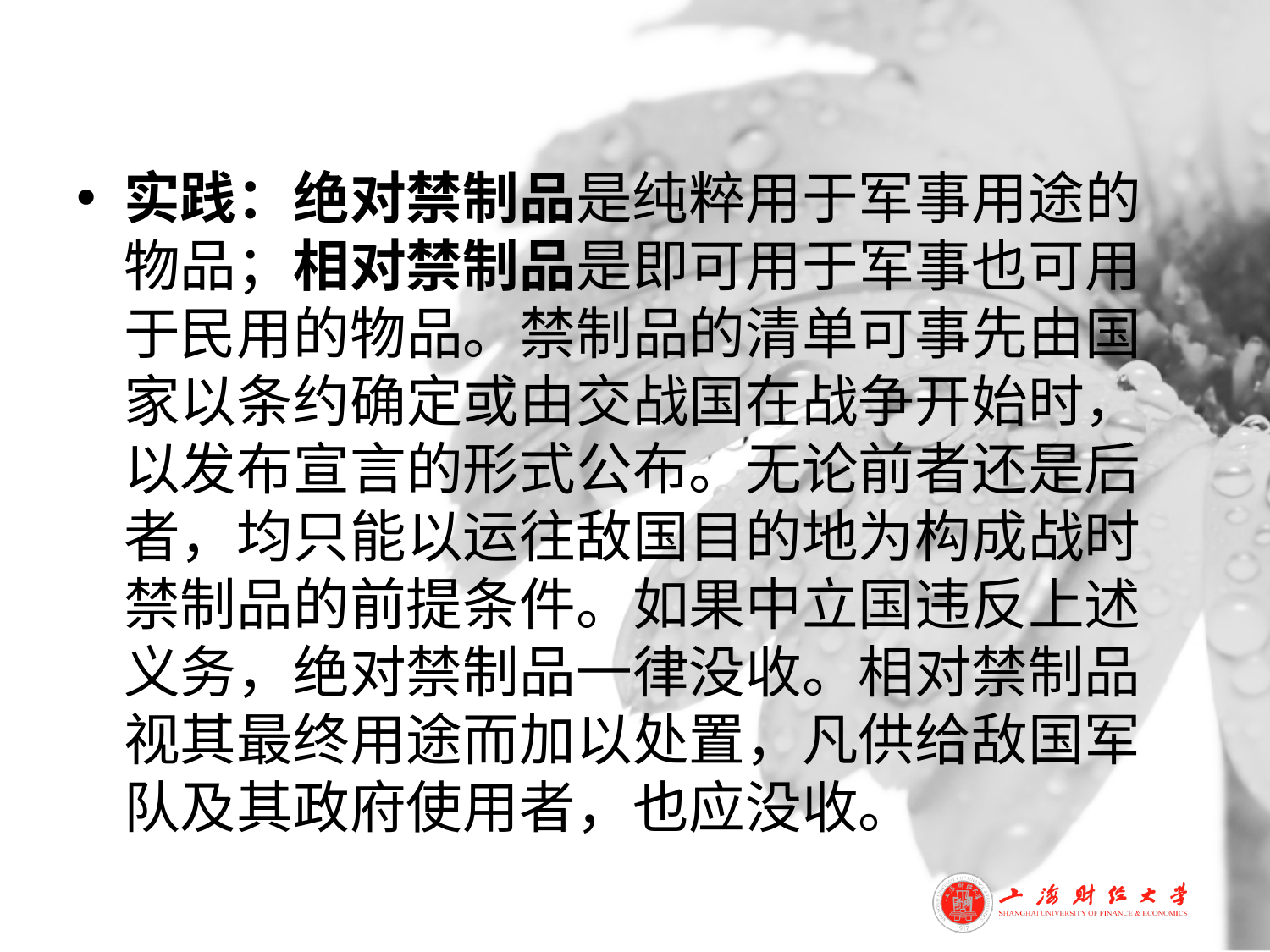

#
实践：绝对禁制品是纯粹用于军事用途的物品；相对禁制品是即可用于军事也可用于民用的物品。禁制品的清单可事先由国家以条约确定或由交战国在战争开始时，以发布宣言的形式公布。无论前者还是后者，均只能以运往敌国目的地为构成战时禁制品的前提条件。如果中立国违反上述义务，绝对禁制品一律没收。相对禁制品视其最终用途而加以处置，凡供给敌国军队及其政府使用者，也应没收。